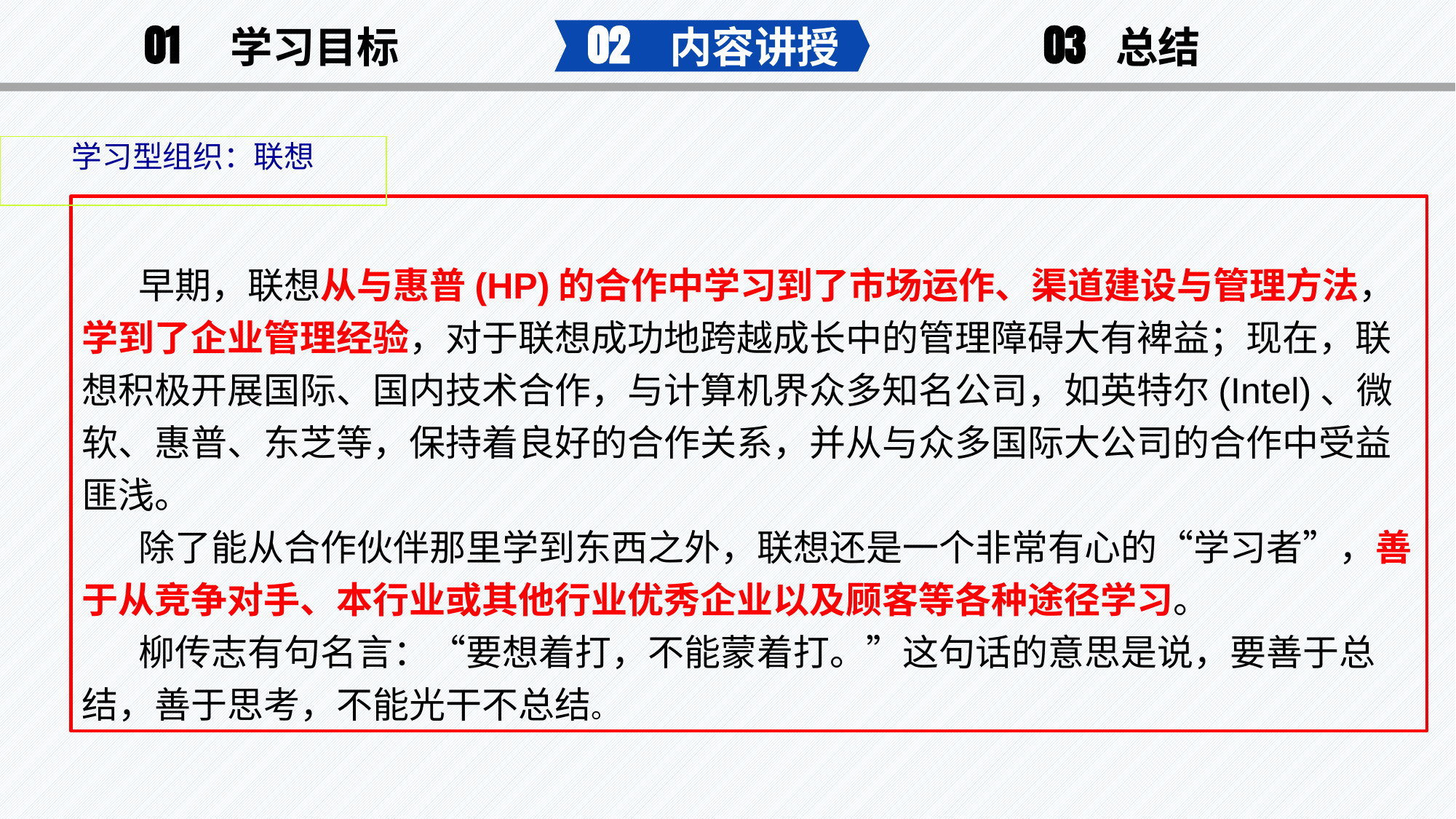

02   内容讲授
03  总结
01    学习目标

学习型组织：联想

  早期，联想从与惠普(HP)的合作中学习到了市场运作、渠道建设与管理方法，学到了企业管理经验，对于联想成功地跨越成长中的管理障碍大有裨益；现在，联想积极开展国际、国内技术合作，与计算机界众多知名公司，如英特尔(Intel)、微软、惠普、东芝等，保持着良好的合作关系，并从与众多国际大公司的合作中受益匪浅。
  除了能从合作伙伴那里学到东西之外，联想还是一个非常有心的“学习者”，善于从竞争对手、本行业或其他行业优秀企业以及顾客等各种途径学习。
  柳传志有句名言：“要想着打，不能蒙着打。”这句话的意思是说，要善于总结，善于思考，不能光干不总结。